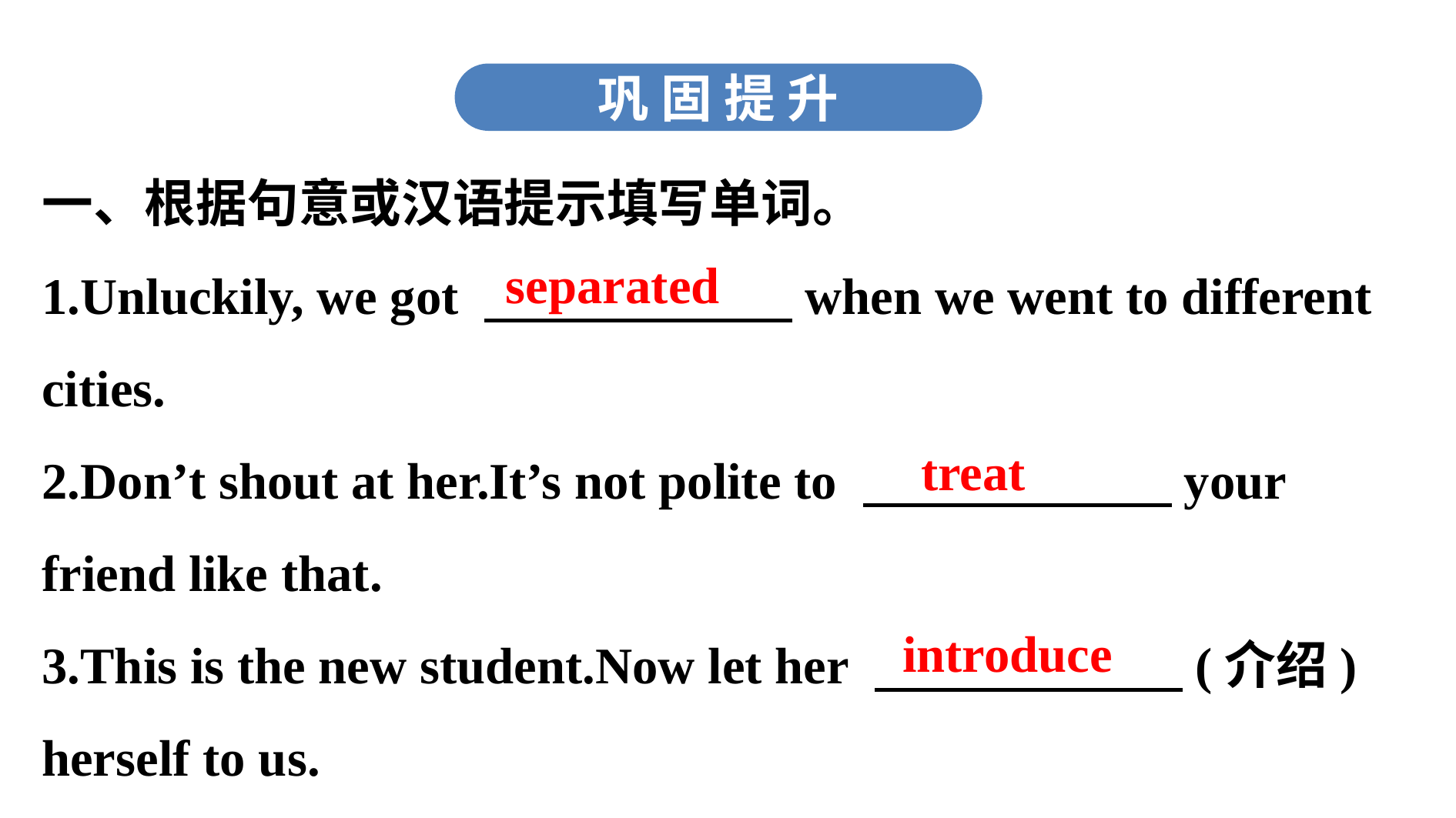

巩 固 提 升
一、根据句意或汉语提示填写单词。
1.Unluckily, we got 　　　　　　when we went to different cities.
2.Don’t shout at her.It’s not polite to 　　　　　　your friend like that.
3.This is the new student.Now let her 　　　　　　(介绍) herself to us.
separated
treat
introduce